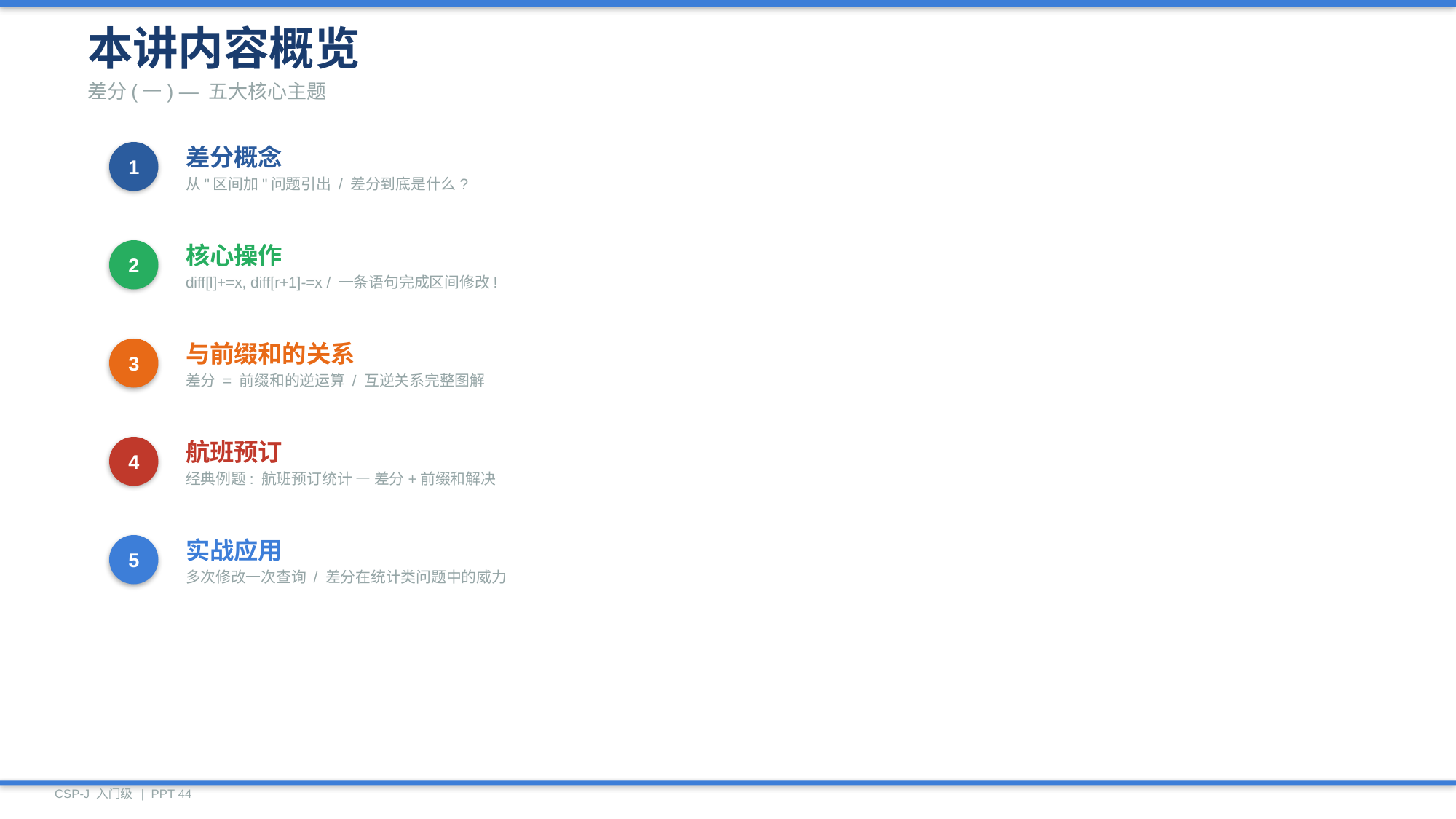

本讲内容概览
差分(一) — 五大核心主题
1
差分概念
从"区间加"问题引出 / 差分到底是什么?
2
核心操作
diff[l]+=x, diff[r+1]-=x / 一条语句完成区间修改!
3
与前缀和的关系
差分 = 前缀和的逆运算 / 互逆关系完整图解
4
航班预订
经典例题: 航班预订统计 — 差分+前缀和解决
5
实战应用
多次修改一次查询 / 差分在统计类问题中的威力

CSP-J 入门级  |  PPT 44